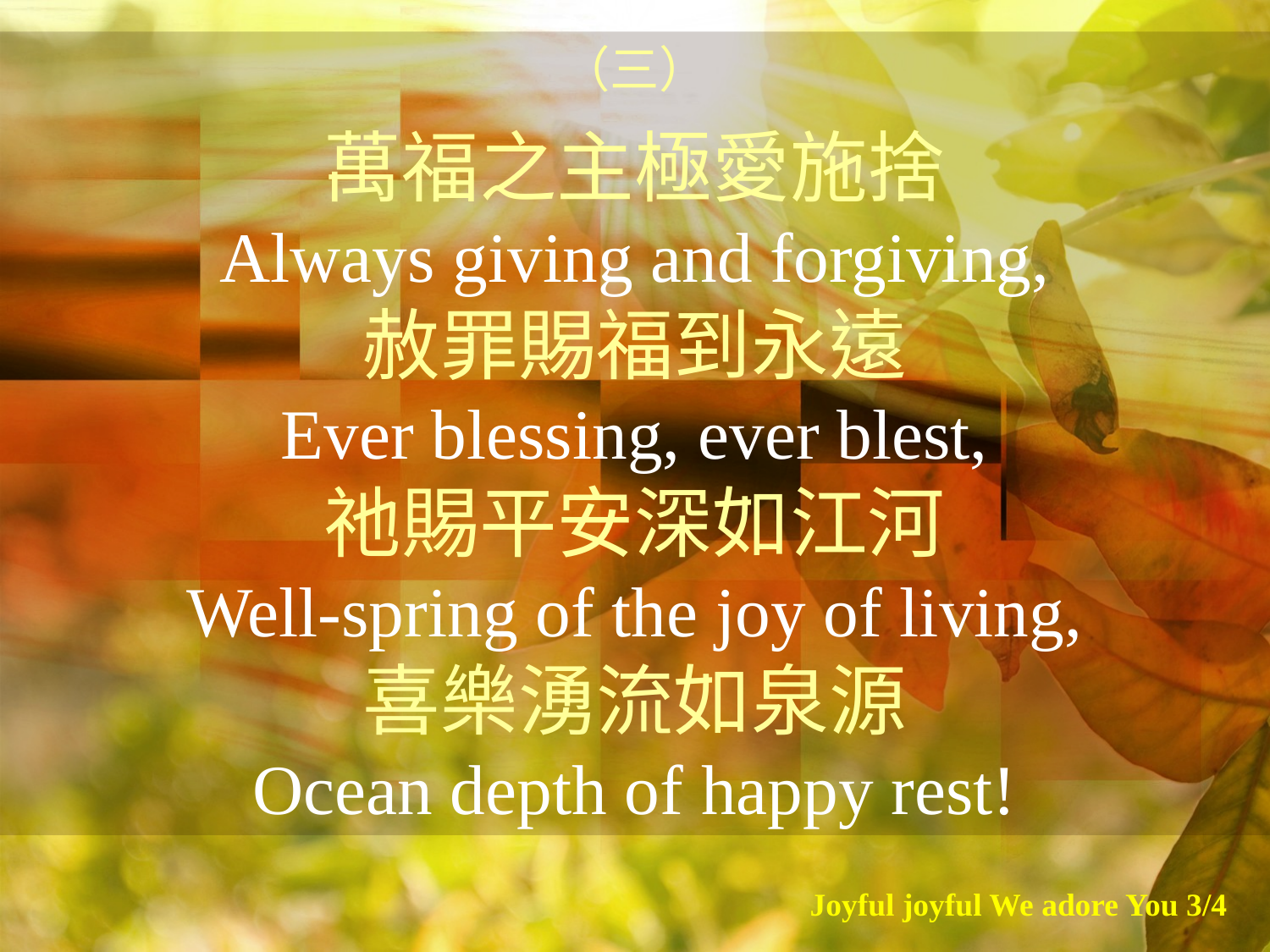

（三）

萬福之主極愛施捨
Always giving and forgiving,
赦罪賜福到永遠
Ever blessing, ever blest,
祂賜平安深如江河
Well-spring of the joy of living,
喜樂湧流如泉源
Ocean depth of happy rest!
Joyful joyful We adore You 3/4